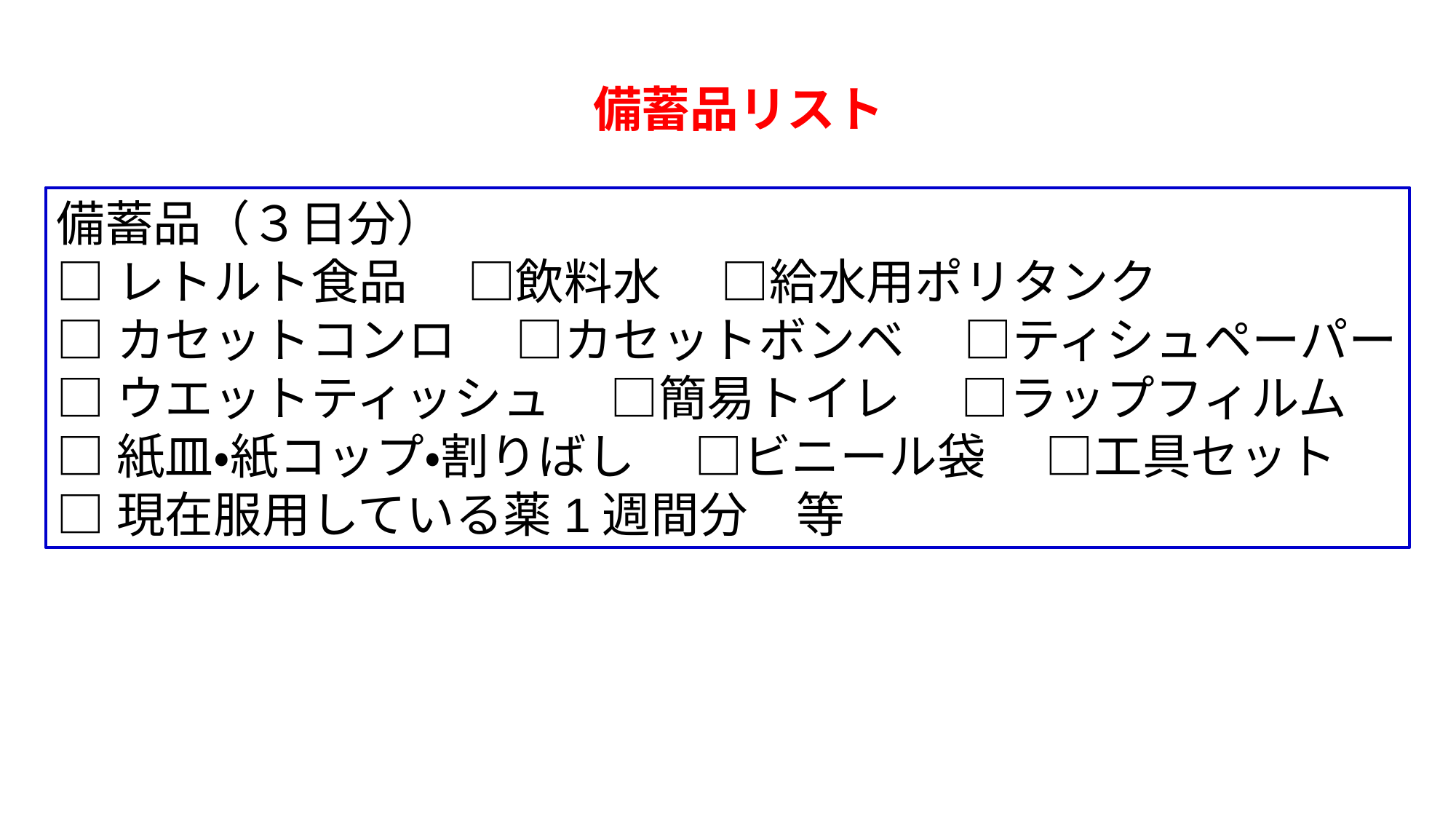

備蓄品リスト
備蓄品（３日分）
□レトルト食品　 □飲料水　 □給水用ポリタンク
□カセットコンロ　 □カセットボンベ　 □ティシュペーパー
□ウエットティッシュ　 □簡易トイレ　 □ラップフィルム
□紙皿・紙コップ・割りばし　 □ビニール袋　 □工具セット
□現在服用している薬1週間分　等